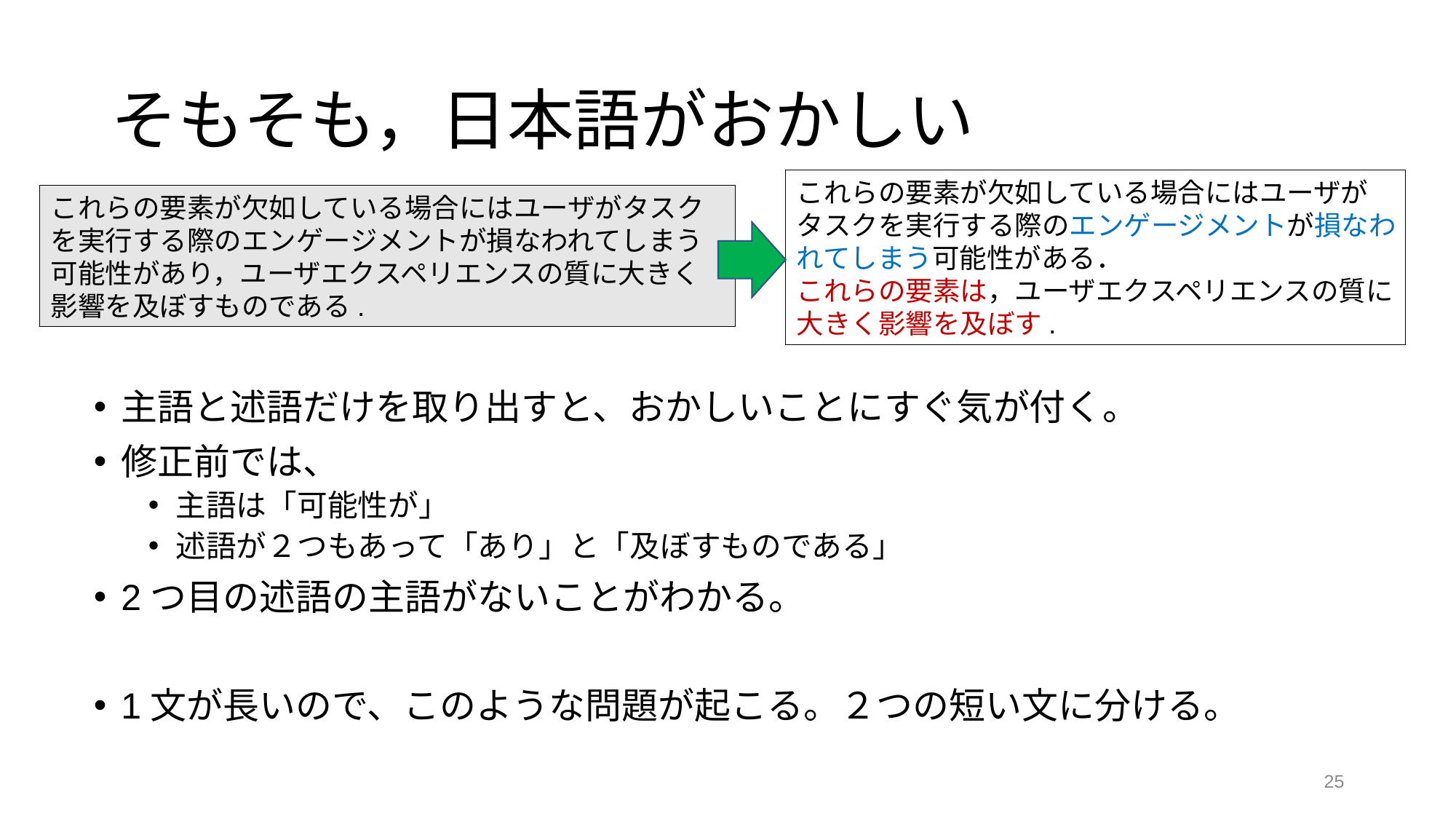

# そもそも，日本語がおかしい
これらの要素が欠如している場合にはユーザがタスクを実行する際のエンゲージメントが損なわれてしまう可能性がある．
これらの要素は，ユーザエクスペリエンスの質に大きく影響を及ぼす.
これらの要素が欠如している場合にはユーザがタスクを実行する際のエンゲージメントが損なわれてしまう可能性があり，ユーザエクスペリエンスの質に大きく影響を及ぼすものである.

主語と述語だけを取り出すと、おかしいことにすぐ気が付く。
修正前では、
主語は「可能性が」
述語が２つもあって「あり」と「及ぼすものである」
2つ目の述語の主語がないことがわかる。

1文が長いので、このような問題が起こる。２つの短い文に分ける。
25